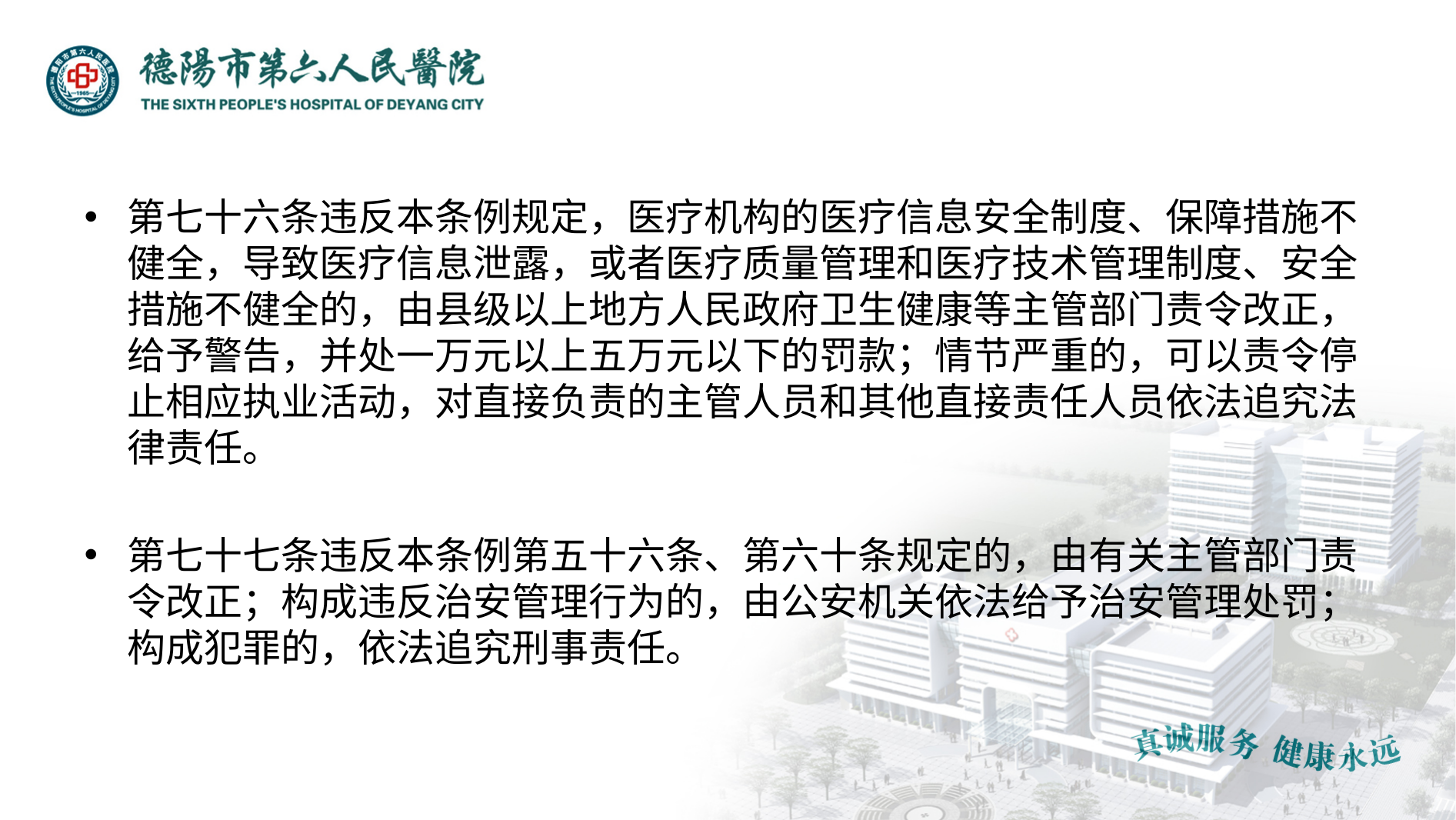

#
第七十六条违反本条例规定，医疗机构的医疗信息安全制度、保障措施不健全，导致医疗信息泄露，或者医疗质量管理和医疗技术管理制度、安全措施不健全的，由县级以上地方人民政府卫生健康等主管部门责令改正，给予警告，并处一万元以上五万元以下的罚款；情节严重的，可以责令停止相应执业活动，对直接负责的主管人员和其他直接责任人员依法追究法律责任。

第七十七条违反本条例第五十六条、第六十条规定的，由有关主管部门责令改正；构成违反治安管理行为的，由公安机关依法给予治安管理处罚；构成犯罪的，依法追究刑事责任。